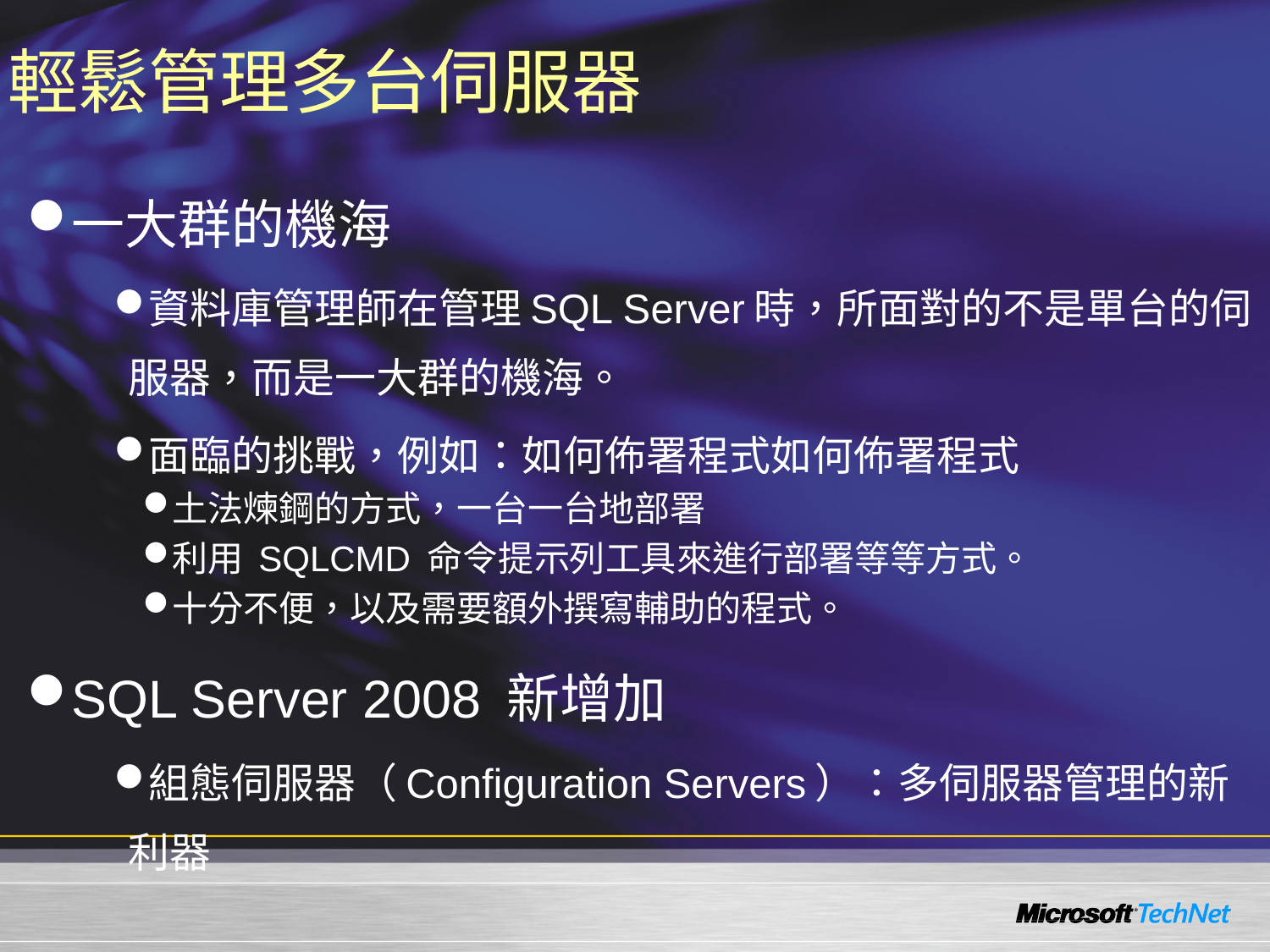

# 輕鬆管理多台伺服器
一大群的機海
資料庫管理師在管理SQL Server時，所面對的不是單台的伺服器，而是一大群的機海。
面臨的挑戰，例如：如何佈署程式如何佈署程式
土法煉鋼的方式，一台一台地部署
利用 SQLCMD 命令提示列工具來進行部署等等方式。
十分不便，以及需要額外撰寫輔助的程式。
SQL Server 2008 新增加
組態伺服器（Configuration Servers）：多伺服器管理的新利器